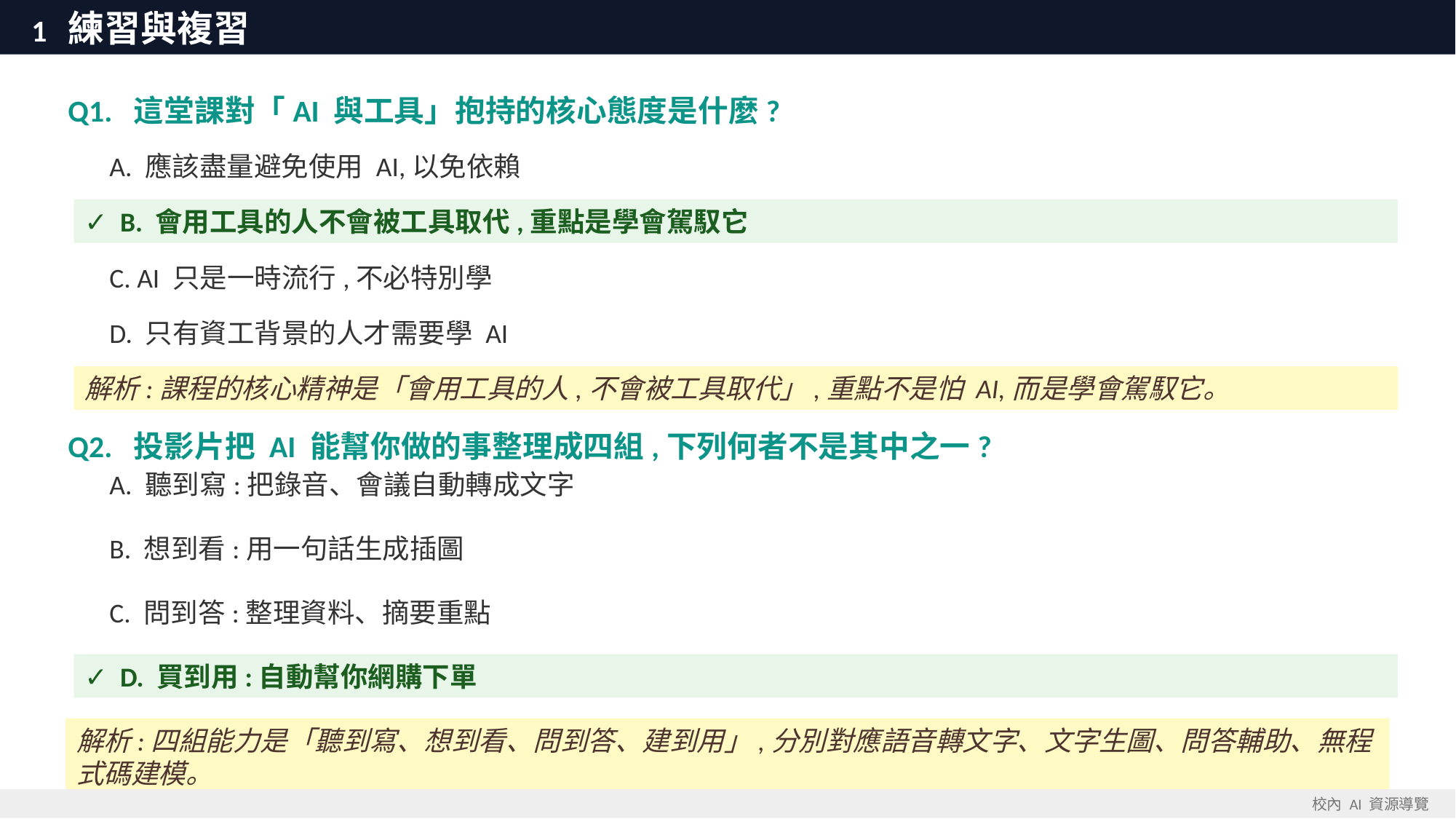

1  練習與複習
Q1.  這堂課對「AI 與工具」抱持的核心態度是什麼?
    A. 應該盡量避免使用 AI,以免依賴
✓  B. 會用工具的人不會被工具取代,重點是學會駕馭它
    C. AI 只是一時流行,不必特別學
    D. 只有資工背景的人才需要學 AI
解析:課程的核心精神是「會用工具的人,不會被工具取代」,重點不是怕 AI,而是學會駕馭它。
Q2.  投影片把 AI 能幫你做的事整理成四組,下列何者不是其中之一?
    A. 聽到寫:把錄音、會議自動轉成文字
    B. 想到看:用一句話生成插圖
    C. 問到答:整理資料、摘要重點
✓  D. 買到用:自動幫你網購下單
解析:四組能力是「聽到寫、想到看、問到答、建到用」,分別對應語音轉文字、文字生圖、問答輔助、無程式碼建模。
校內 AI 資源導覽